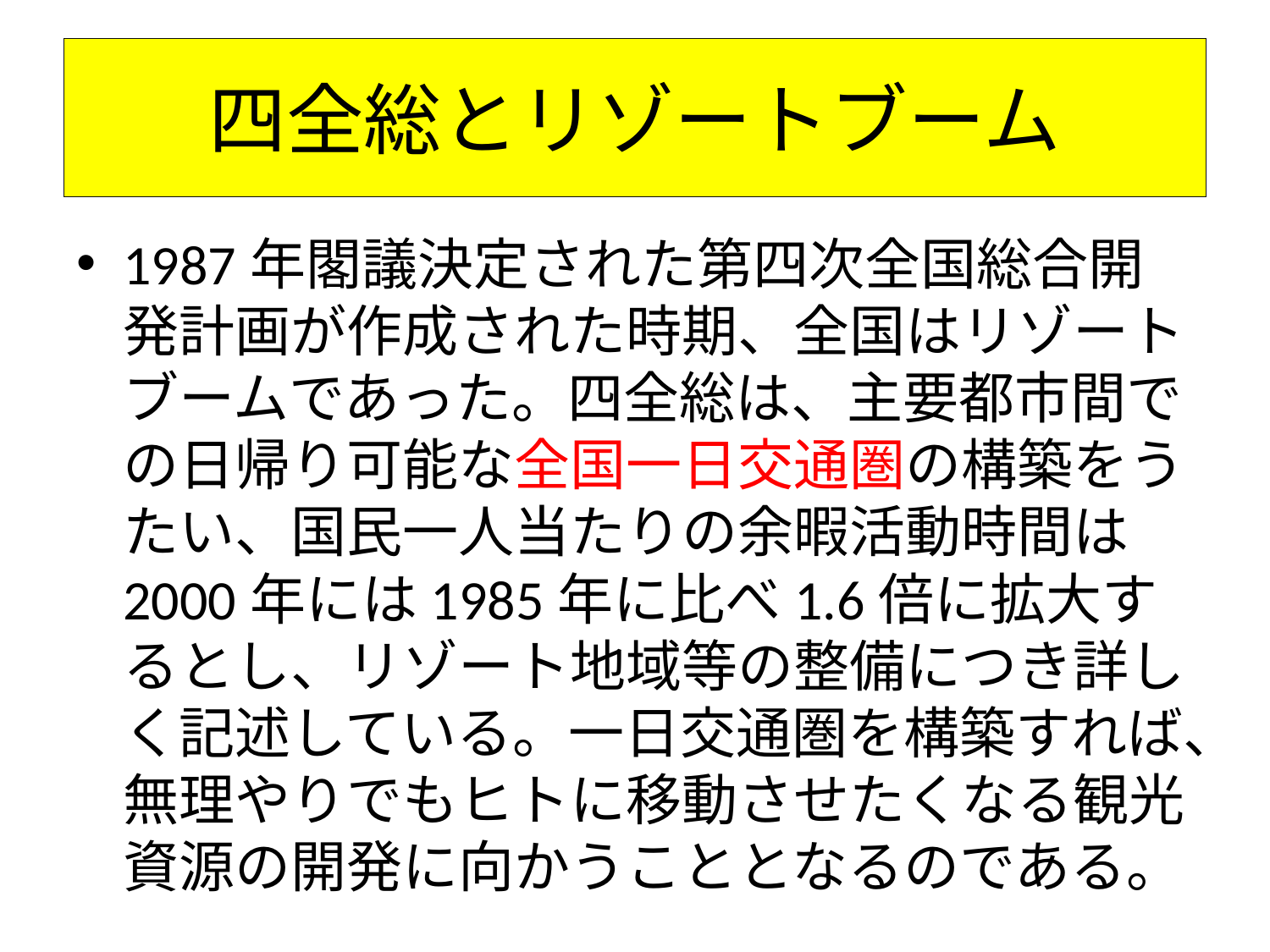

# 四全総とリゾートブーム
1987年閣議決定された第四次全国総合開発計画が作成された時期、全国はリゾートブームであった。四全総は、主要都市間での日帰り可能な全国一日交通圏の構築をうたい、国民一人当たりの余暇活動時間は2000年には1985年に比べ1.6倍に拡大するとし、リゾート地域等の整備につき詳しく記述している。一日交通圏を構築すれば、無理やりでもヒトに移動させたくなる観光資源の開発に向かうこととなるのである。